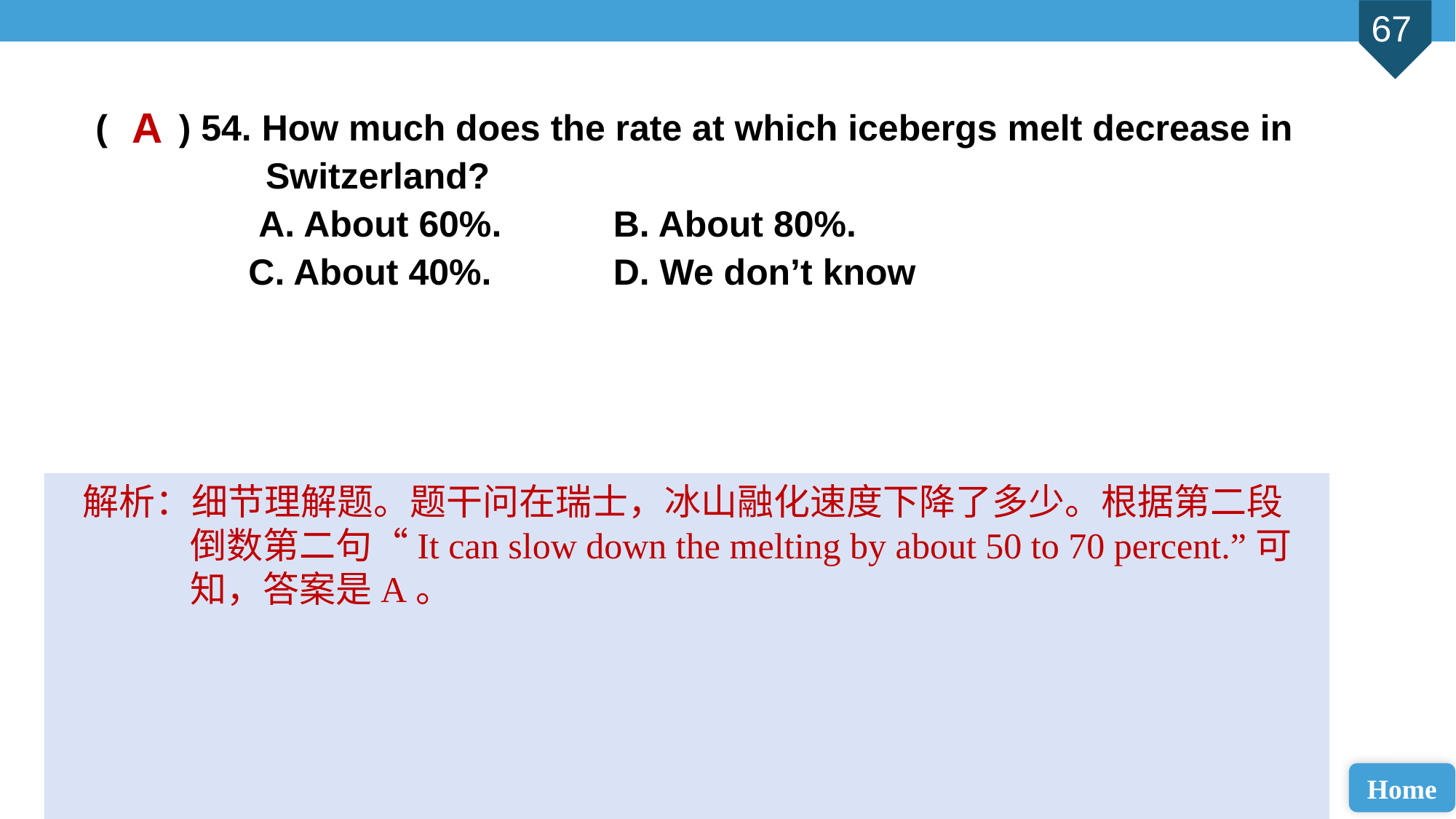

A
(       ) 54. How much does the rate at which icebergs melt decrease in 	      Switzerland?
                A. About 60%.           B. About 80%.
               C. About 40%.            D. We don’t know

解析：细节理解题。题干问在瑞士，冰山融化速度下降了多少。根据第二段倒数第二句“It can slow down the melting by about 50 to 70 percent.”可知，答案是A。